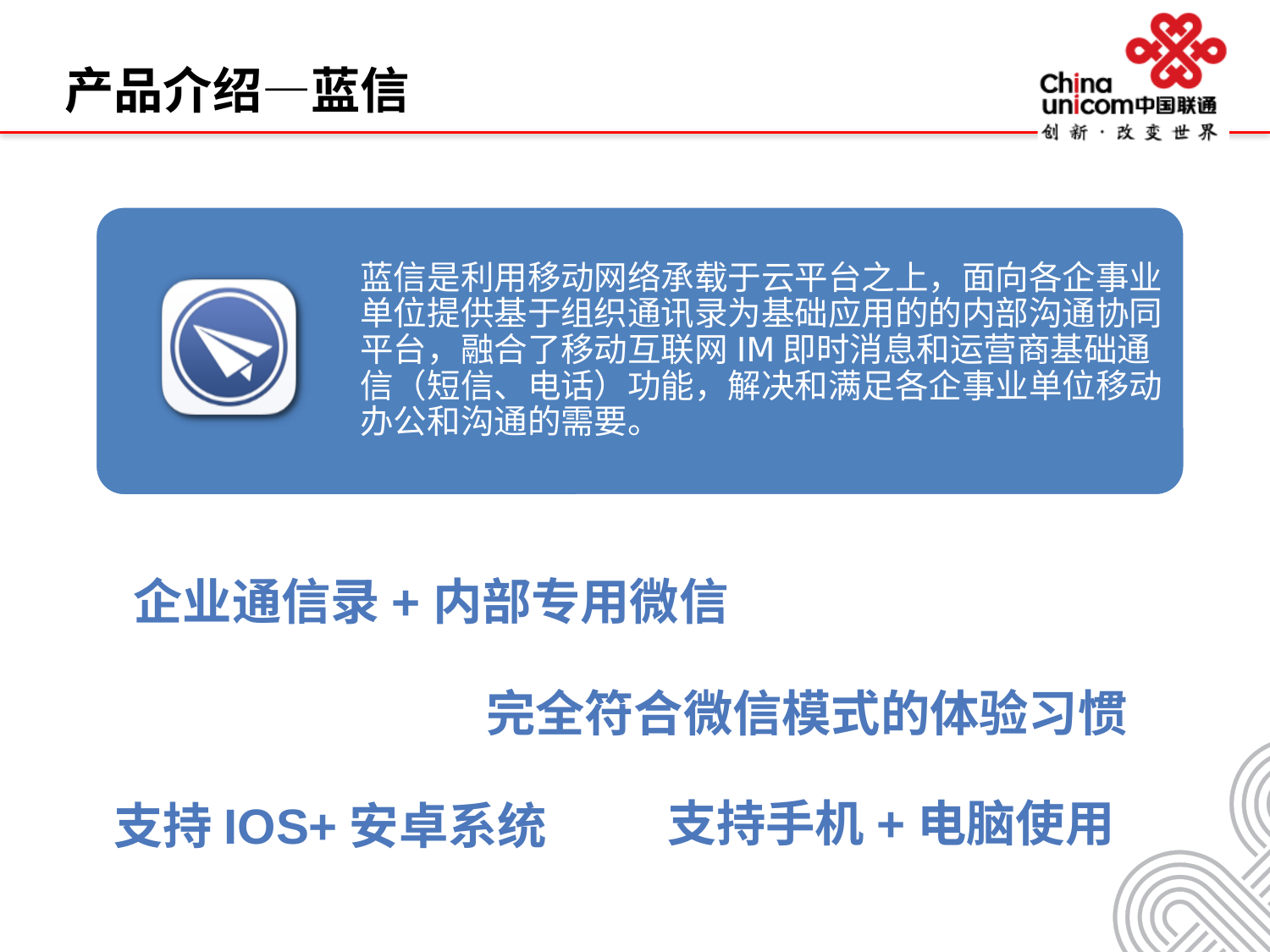

产品介绍—蓝信
蓝信是利用移动网络承载于云平台之上，面向各企事业单位提供基于组织通讯录为基础应用的的内部沟通协同平台，融合了移动互联网IM即时消息和运营商基础通信（短信、电话）功能，解决和满足各企事业单位移动办公和沟通的需要。
企业通信录+内部专用微信
完全符合微信模式的体验习惯
支持手机+电脑使用
支持IOS+安卓系统